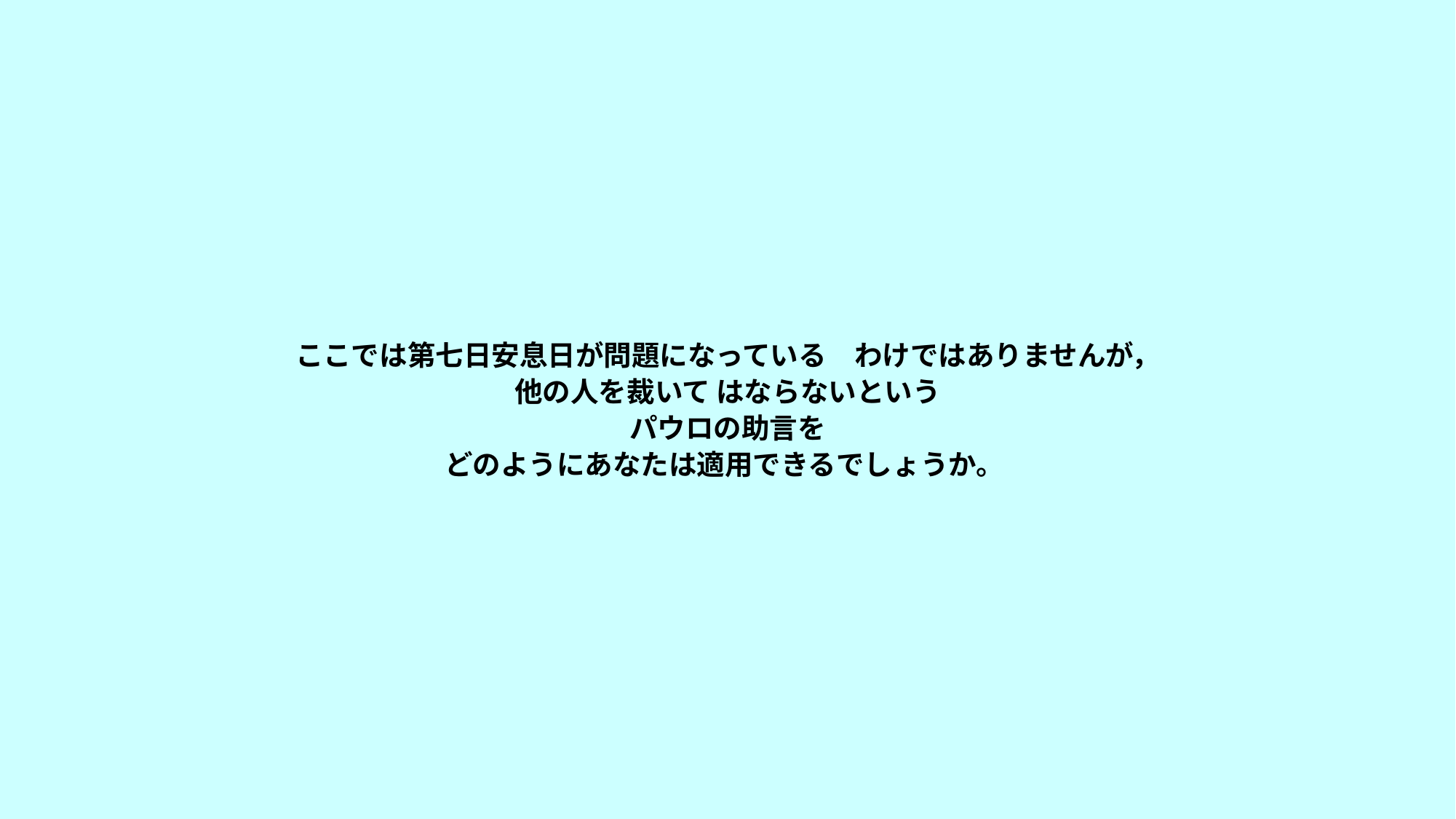

# ここでは第七日安息日が問題になっている　わけではありませんが， 他の人を裁いて はならないという パウロの助言を どのようにあなたは適用できるでしょうか。